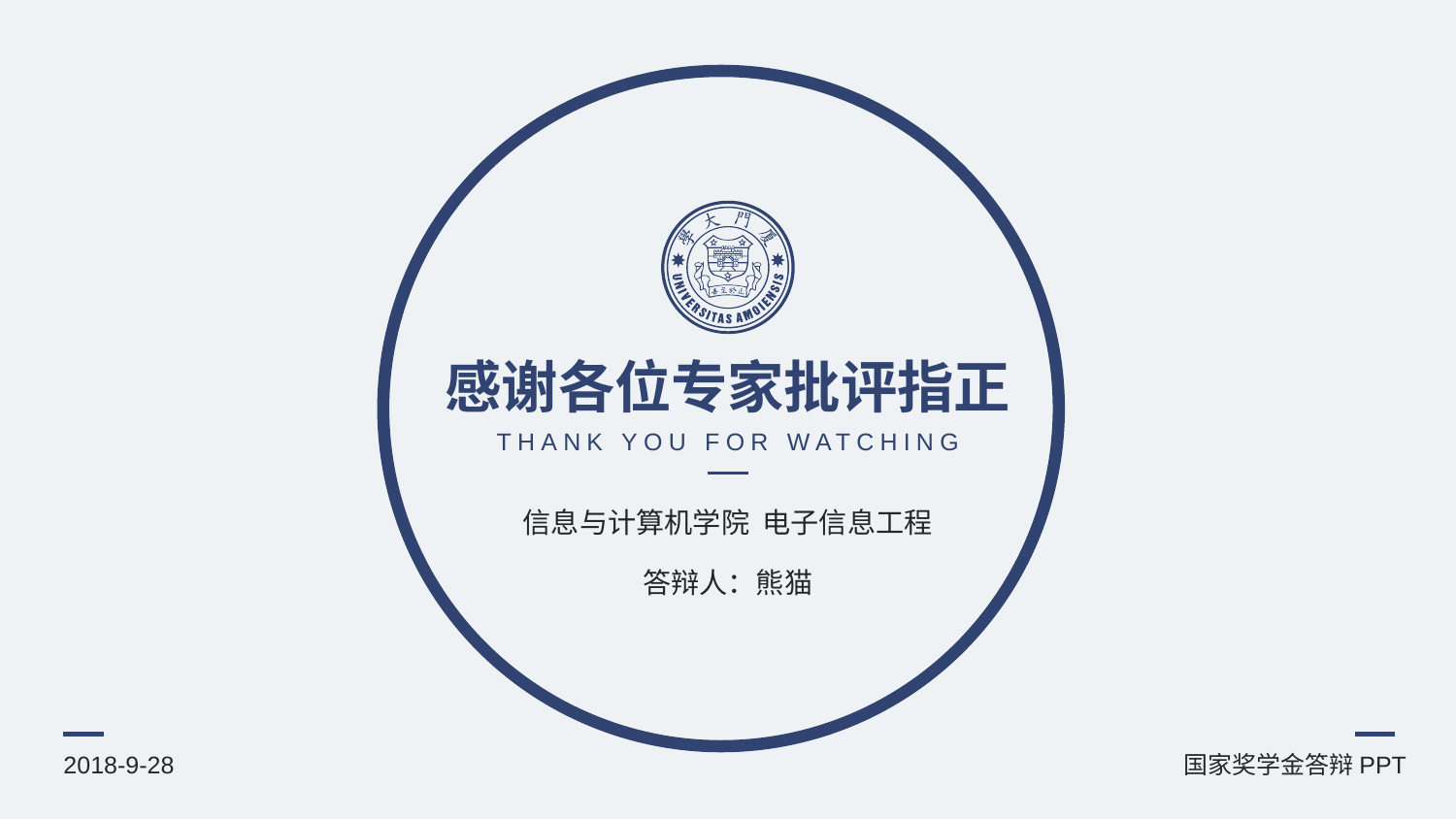

感谢各位专家批评指正
THANK YOU FOR WATCHING
信息与计算机学院  电子信息工程
答辩人：熊猫
2018-9-28
国家奖学金答辩PPT